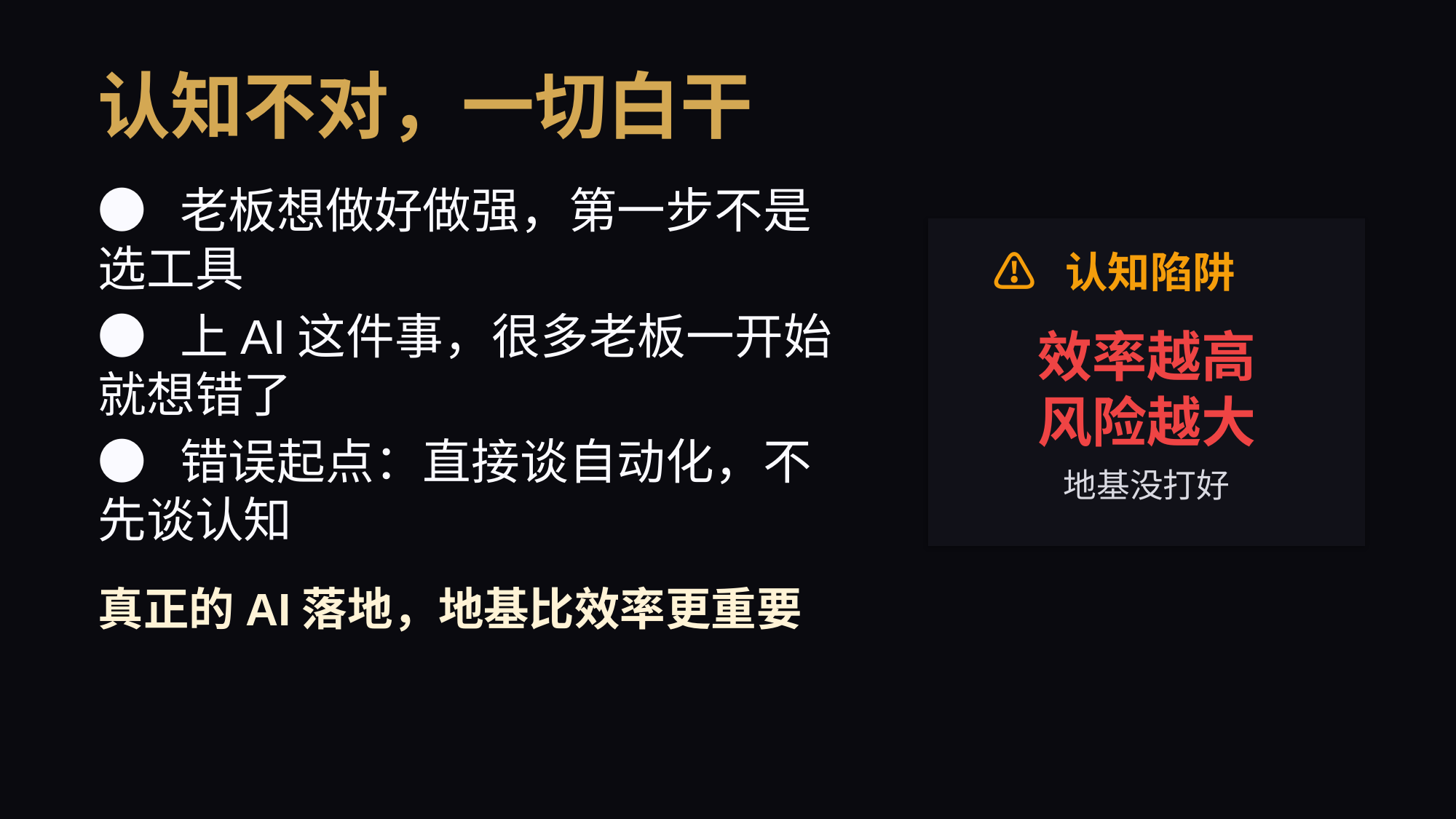

认知不对，一切白干
●  老板想做好做强，第一步不是选工具
●  上AI这件事，很多老板一开始就想错了
●  错误起点：直接谈自动化，不先谈认知

真正的AI落地，地基比效率更重要

⚠️  认知陷阱
效率越高
风险越大
地基没打好